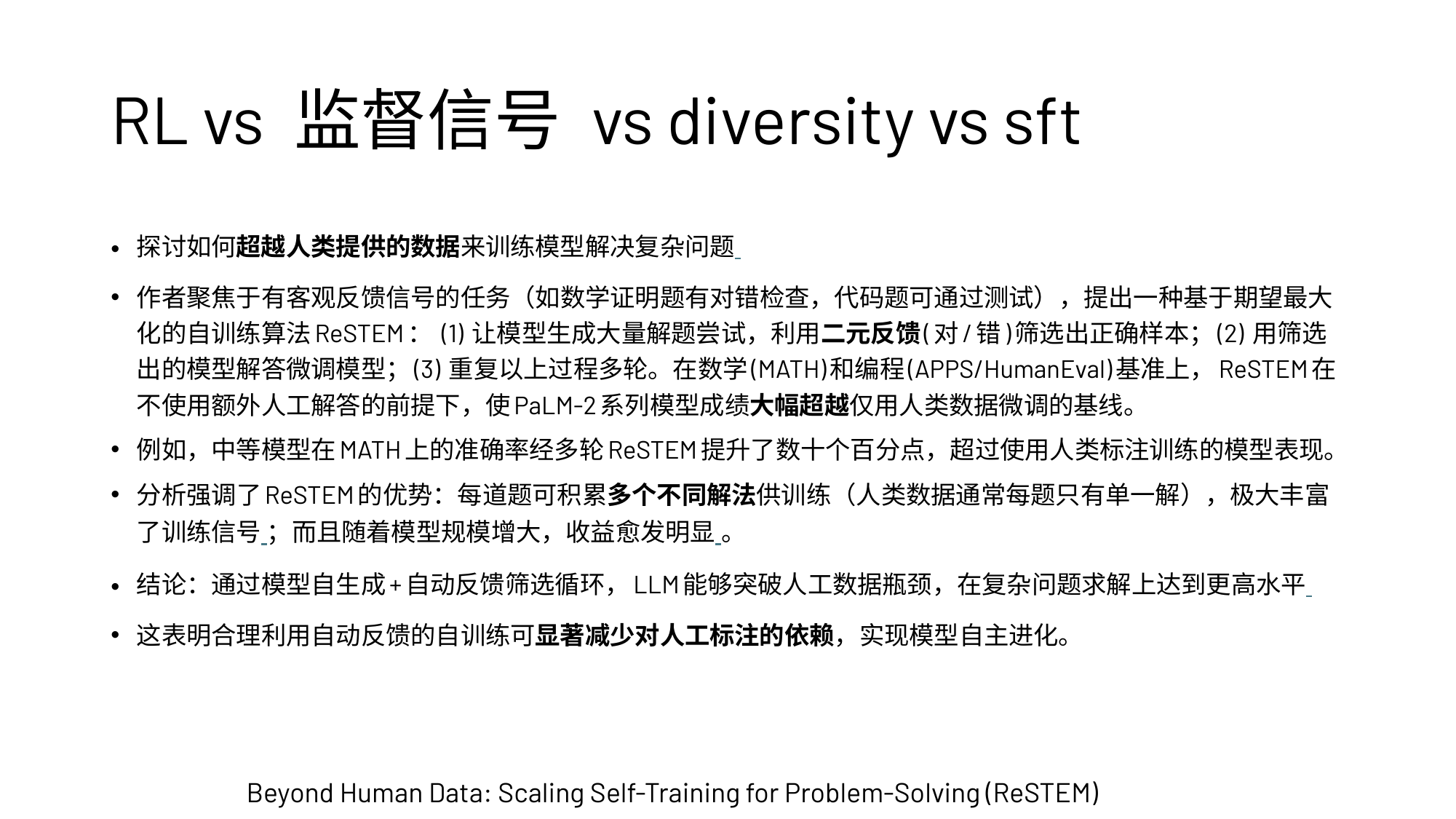

# RL vs 监督信号 vs diversity vs sft
探讨如何超越人类提供的数据来训练模型解决复杂问题​
作者聚焦于有客观反馈信号的任务（如数学证明题有对错检查，代码题可通过测试），提出一种基于期望最大化的自训练算法ReSTEM： (1) 让模型生成大量解题尝试，利用二元反馈(对/错)筛选出正确样本；(2) 用筛选出的模型解答微调模型；(3) 重复以上过程多轮​。在数学(MATH)和编程(APPS/HumanEval)基准上，ReSTEM在不使用额外人工解答的前提下，使PaLM-2系列模型成绩大幅超越仅用人类数据微调的基线​。
例如，中等模型在MATH上的准确率经多轮ReSTEM提升了数十个百分点，超过使用人类标注训练的模型表现​。
分析强调了ReSTEM的优势：每道题可积累多个不同解法供训练（人类数据通常每题只有单一解），极大丰富了训练信号​ ；而且随着模型规模增大，收益愈发明显​ 。
结论：通过模型自生成+自动反馈筛选循环，LLM能够突破人工数据瓶颈，在复杂问题求解上达到更高水平​
这表明合理利用自动反馈的自训练可显著减少对人工标注的依赖，实现模型自主进化。

Beyond Human Data: Scaling Self-Training for Problem-Solving (ReSTEM)